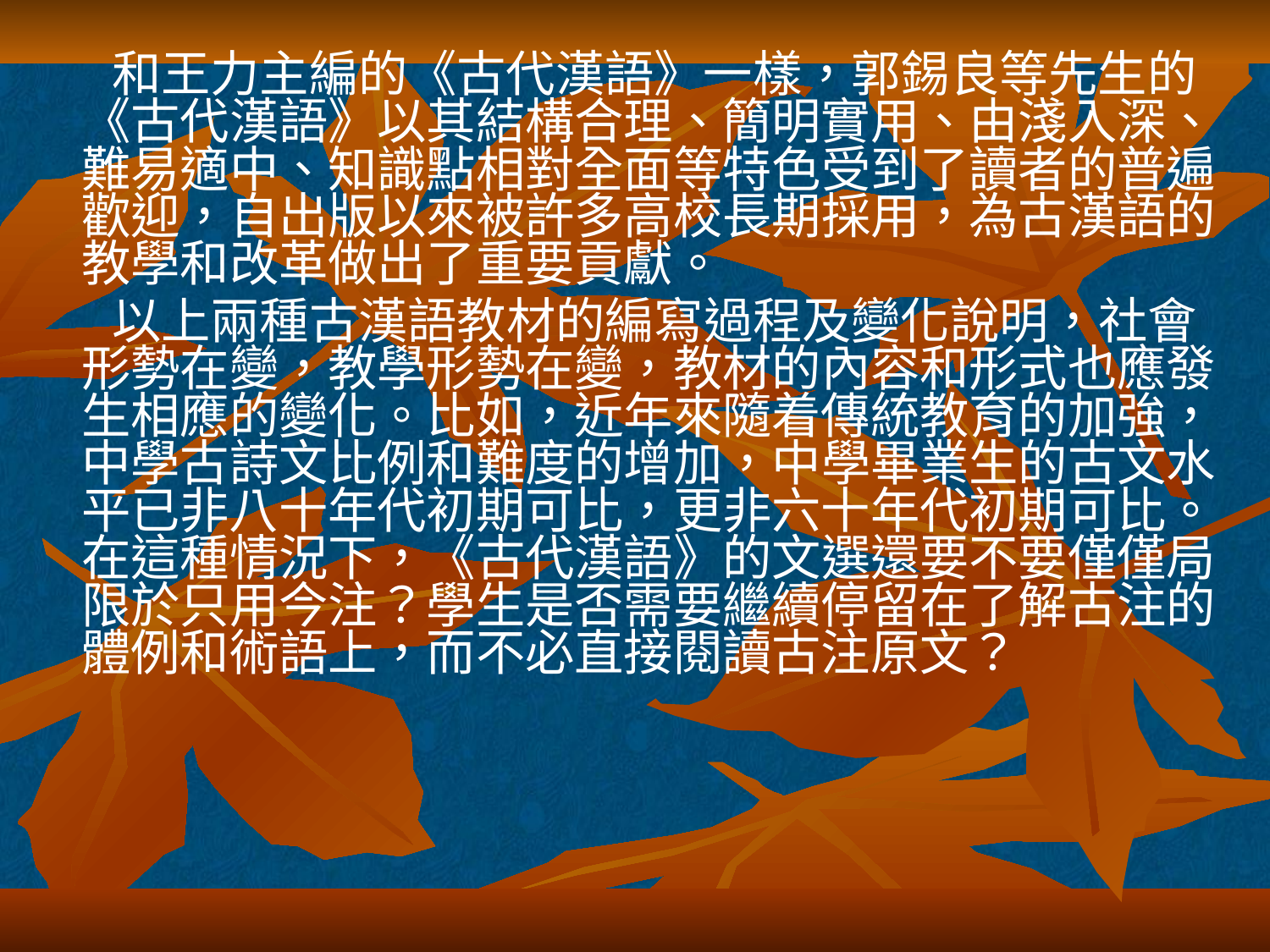

和王力主編的《古代漢語》一樣，郭錫良等先生的《古代漢語》以其結構合理、簡明實用、由淺入深、難易適中、知識點相對全面等特色受到了讀者的普遍歡迎，自出版以來被許多高校長期採用，為古漢語的教學和改革做出了重要貢獻。
      以上兩種古漢語教材的編寫過程及變化說明，社會形勢在變，教學形勢在變，教材的內容和形式也應發生相應的變化。比如，近年來隨着傳統教育的加強，中學古詩文比例和難度的增加，中學畢業生的古文水平已非八十年代初期可比，更非六十年代初期可比。在這種情況下，《古代漢語》的文選還要不要僅僅局限於只用今注？學生是否需要繼續停留在了解古注的體例和術語上，而不必直接閱讀古注原文？